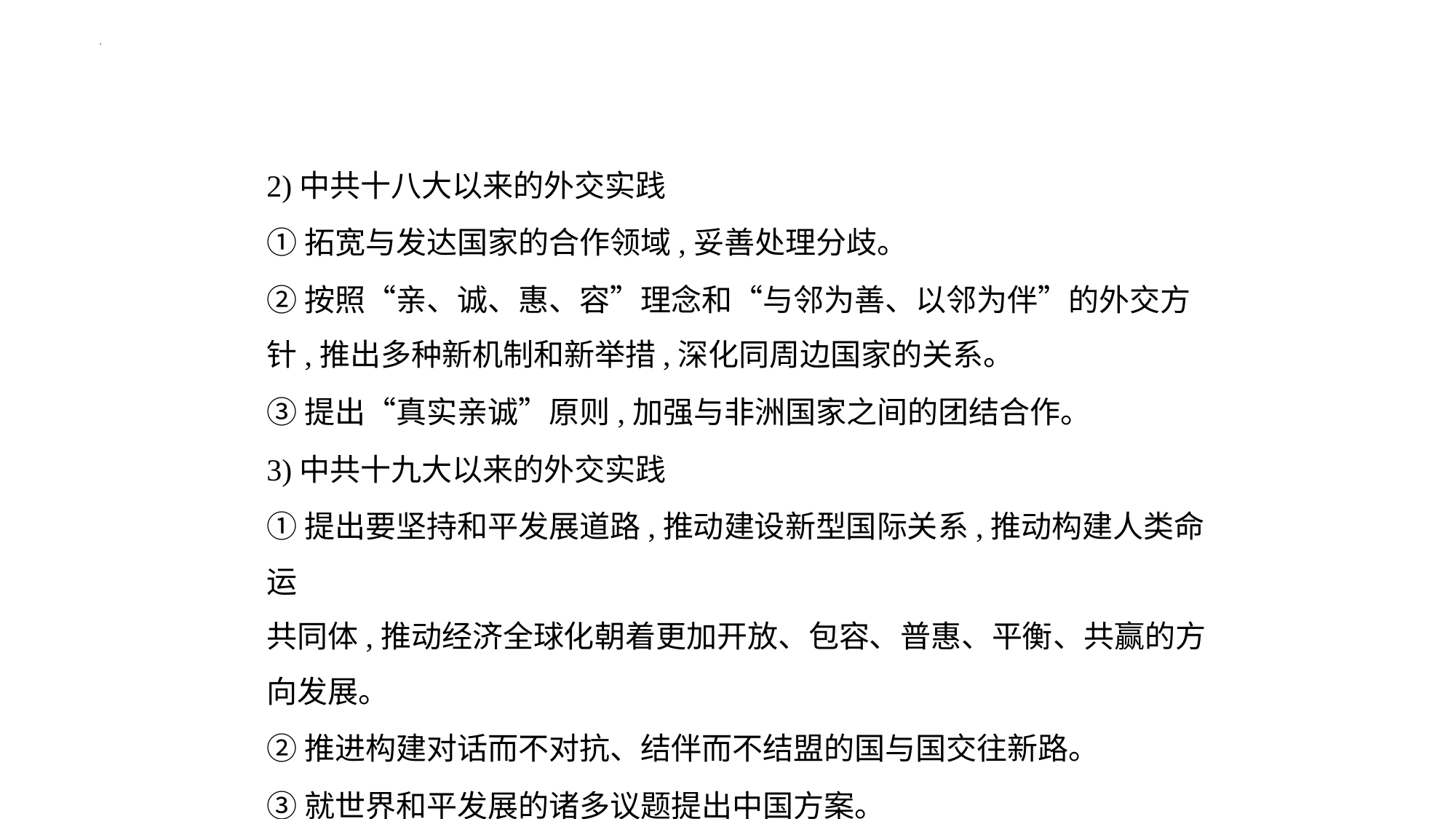

2)中共十八大以来的外交实践
①拓宽与发达国家的合作领域,妥善处理分歧。
②按照“亲、诚、惠、容”理念和“与邻为善、以邻为伴”的外交方针,推出多种新机制和新举措,深化同周边国家的关系。
③提出“真实亲诚”原则,加强与非洲国家之间的团结合作。
3)中共十九大以来的外交实践
①提出要坚持和平发展道路,推动建设新型国际关系,推动构建人类命运
共同体,推动经济全球化朝着更加开放、包容、普惠、平衡、共赢的方
向发展。
②推进构建对话而不对抗、结伴而不结盟的国与国交往新路。
③就世界和平发展的诸多议题提出中国方案。